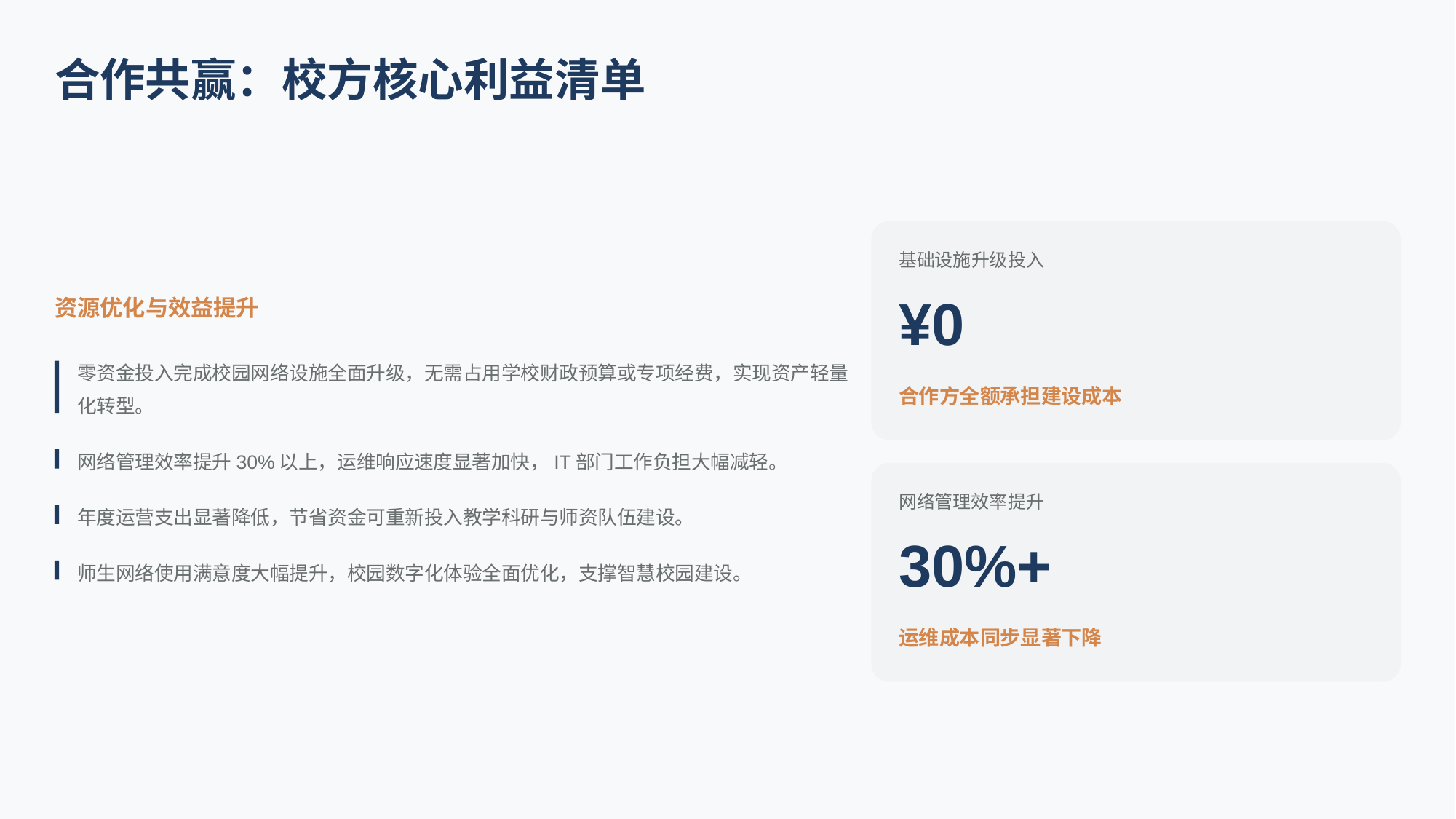

合作共赢：校方核心利益清单

基础设施升级投入
¥0
资源优化与效益提升
零资金投入完成校园网络设施全面升级，无需占用学校财政预算或专项经费，实现资产轻量化转型。

合作方全额承担建设成本
网络管理效率提升30%以上，运维响应速度显著加快，IT部门工作负担大幅减轻。

网络管理效率提升
年度运营支出显著降低，节省资金可重新投入教学科研与师资队伍建设。

30%+
师生网络使用满意度大幅提升，校园数字化体验全面优化，支撑智慧校园建设。

运维成本同步显著下降